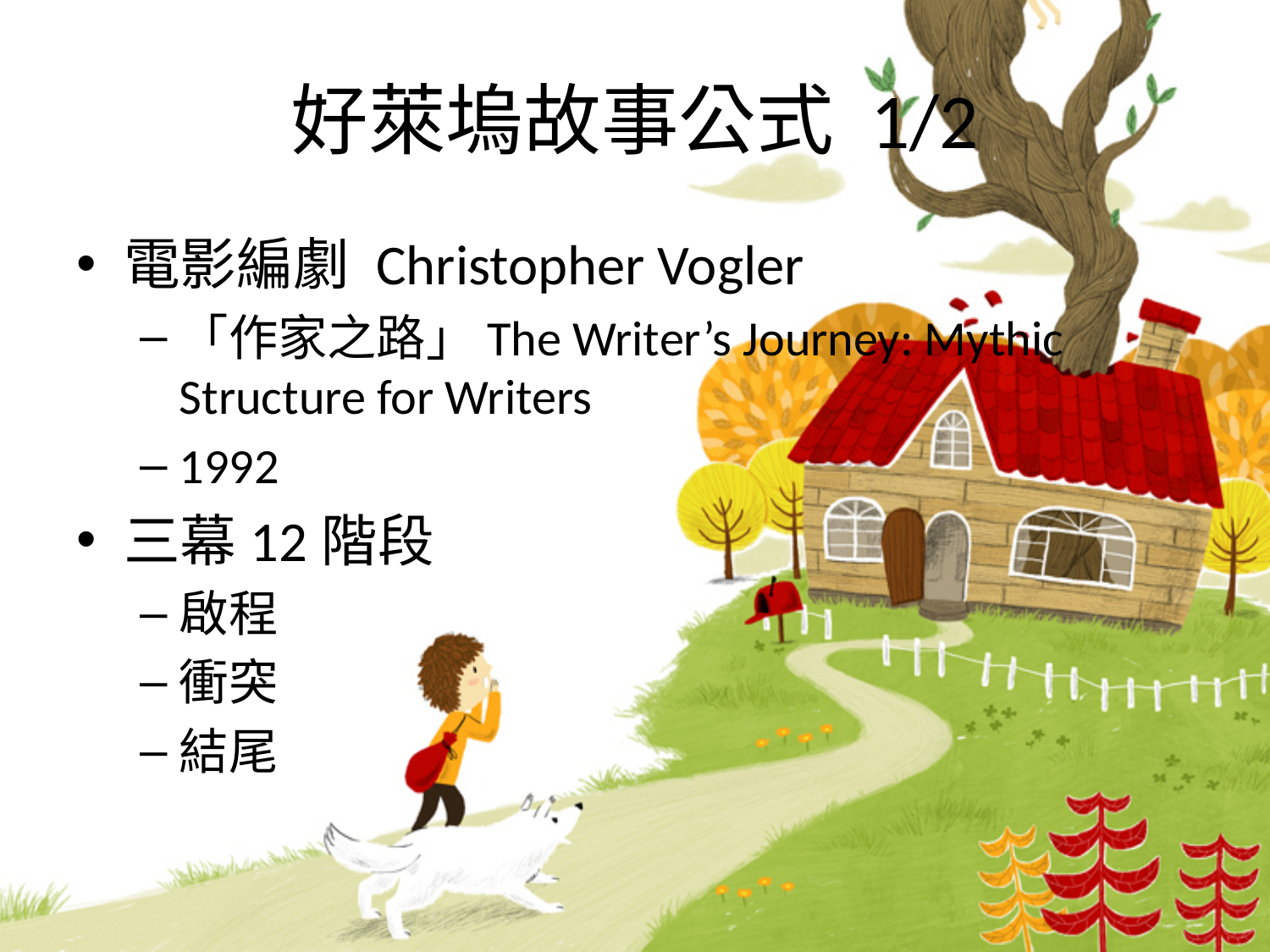

# 好萊塢故事公式 1/2
電影編劇 Christopher Vogler
「作家之路」The Writer’s Journey: Mythic Structure for Writers
1992
三幕12階段
啟程
衝突
結尾